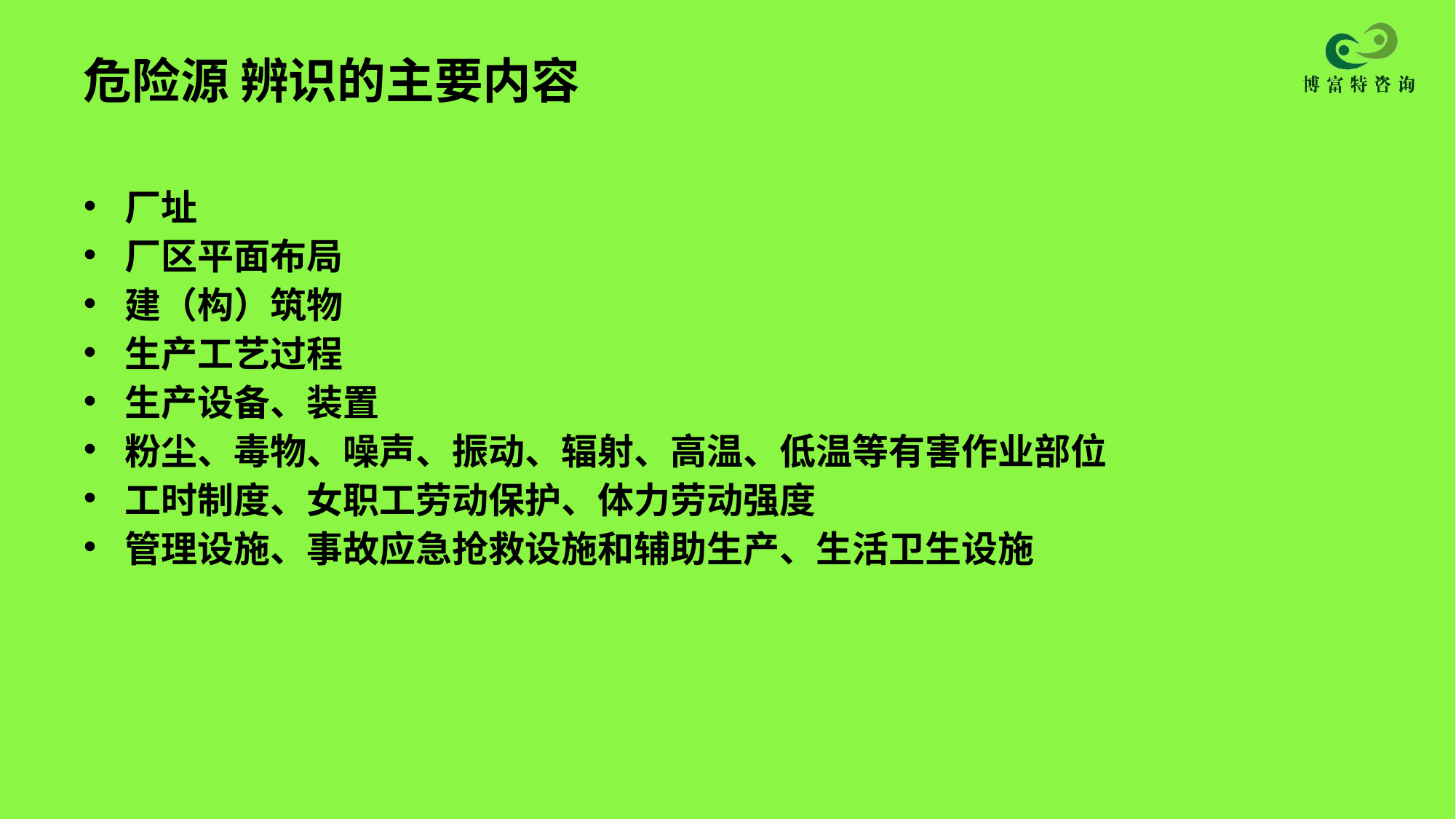

# 危险源 辨识的主要内容
厂址
厂区平面布局
建（构）筑物
生产工艺过程
生产设备、装置
粉尘、毒物、噪声、振动、辐射、高温、低温等有害作业部位
工时制度、女职工劳动保护、体力劳动强度
管理设施、事故应急抢救设施和辅助生产、生活卫生设施